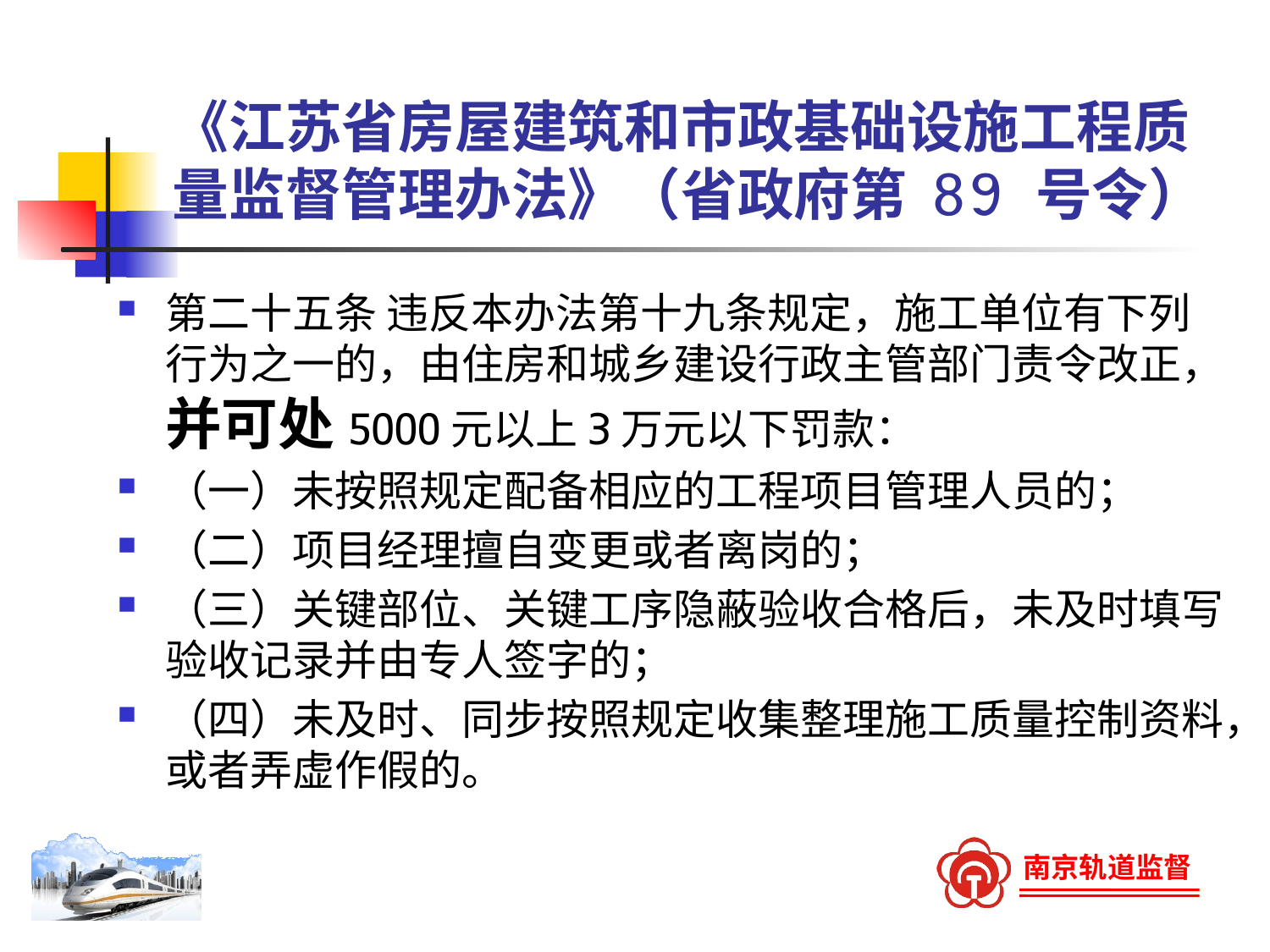

# 《江苏省房屋建筑和市政基础设施工程质量监督管理办法》（省政府第 89 号令）
第二十五条 违反本办法第十九条规定，施工单位有下列行为之一的，由住房和城乡建设行政主管部门责令改正，并可处5000元以上3万元以下罚款：
（一）未按照规定配备相应的工程项目管理人员的；
（二）项目经理擅自变更或者离岗的；
（三）关键部位、关键工序隐蔽验收合格后，未及时填写验收记录并由专人签字的；
（四）未及时、同步按照规定收集整理施工质量控制资料，或者弄虚作假的。